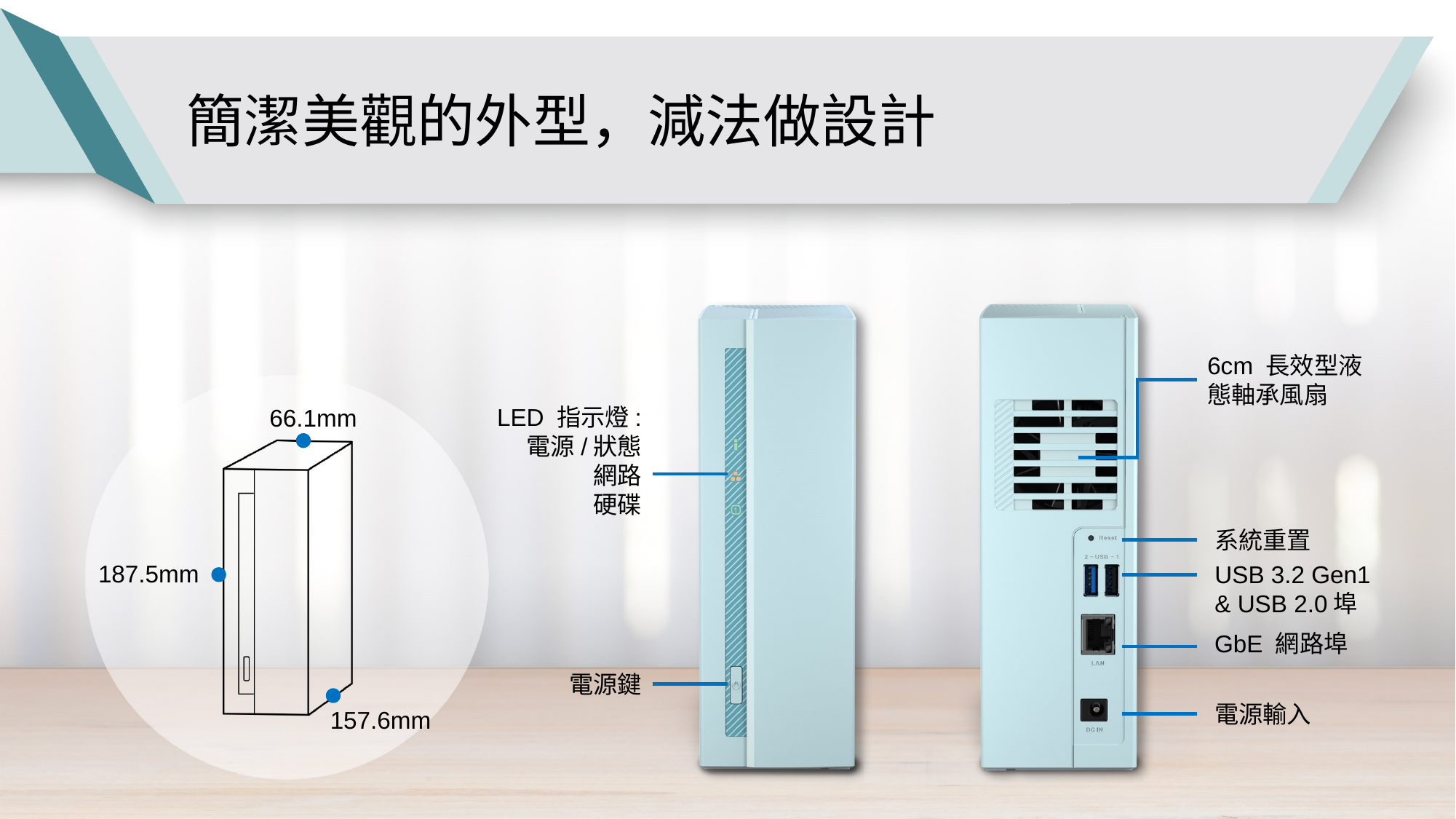

# 簡潔美觀的外型，減法做設計
6cm 長效型液態軸承風扇
LED 指示燈:
電源/狀態
網路
硬碟
66.1mm

系統重置
187.5mm
USB 3.2 Gen1
& USB 2.0埠

GbE 網路埠
電源鍵

電源輸入
157.6mm